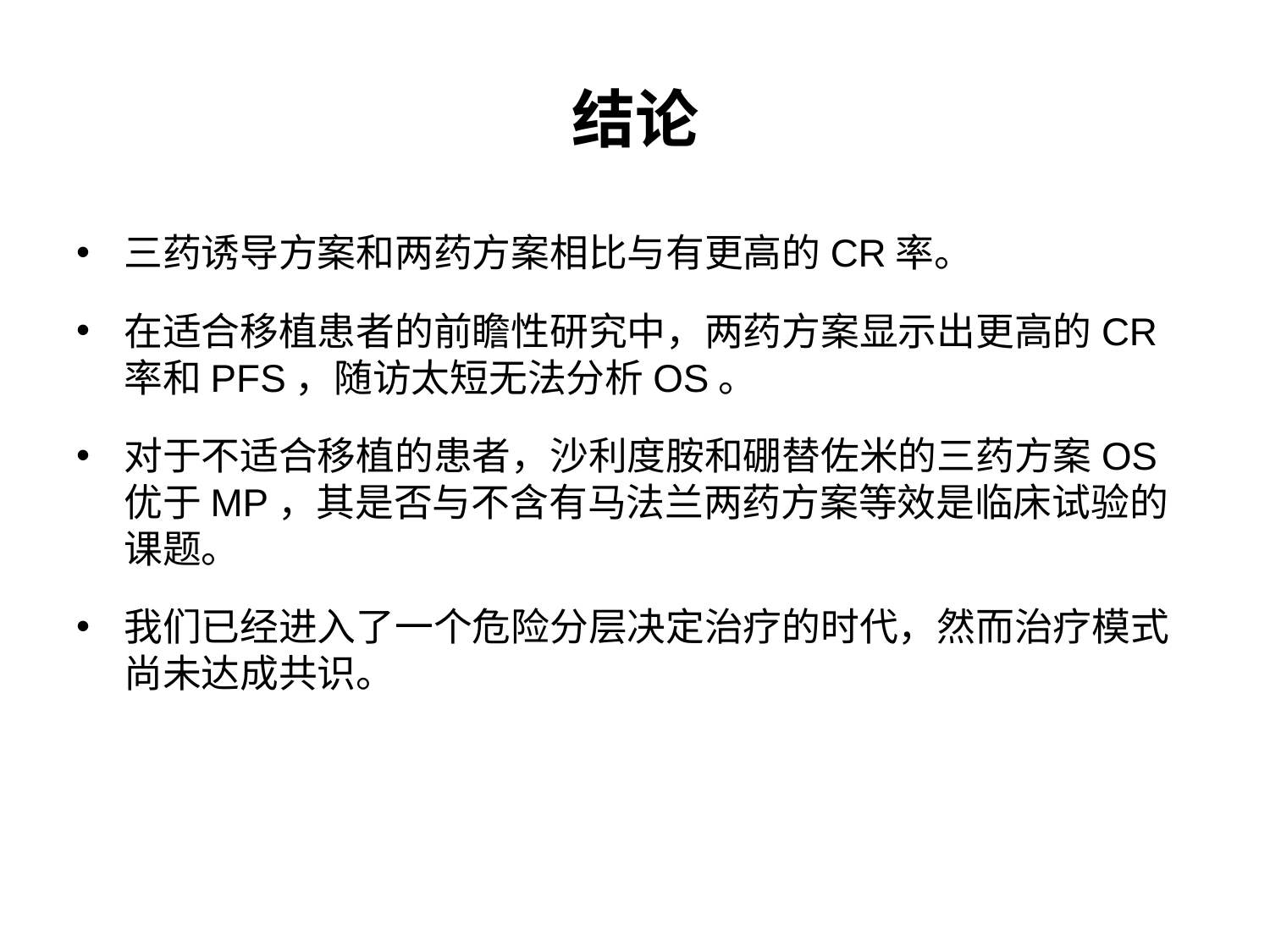

# 结论
三药诱导方案和两药方案相比与有更高的CR率。
在适合移植患者的前瞻性研究中，两药方案显示出更高的CR率和PFS，随访太短无法分析OS。
对于不适合移植的患者，沙利度胺和硼替佐米的三药方案OS优于MP，其是否与不含有马法兰两药方案等效是临床试验的课题。
我们已经进入了一个危险分层决定治疗的时代，然而治疗模式尚未达成共识。